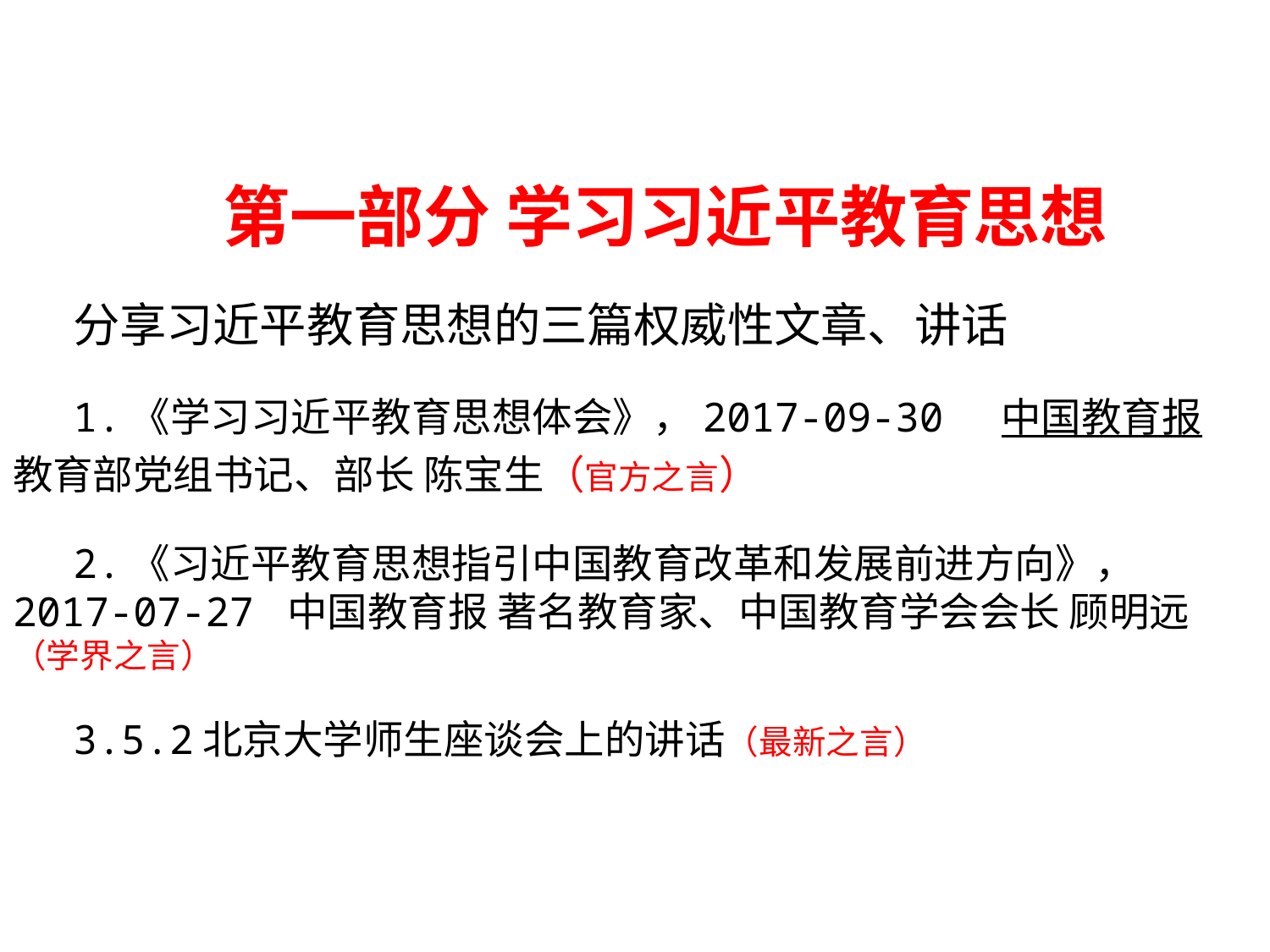

第一部分 学习习近平教育思想
分享习近平教育思想的三篇权威性文章、讲话
1.《学习习近平教育思想体会》，2017-09-30  中国教育报　教育部党组书记、部长 陈宝生（官方之言）
2.《习近平教育思想指引中国教育改革和发展前进方向》， 2017-07-27 中国教育报 著名教育家、中国教育学会会长 顾明远（学界之言）
3.5.2北京大学师生座谈会上的讲话（最新之言）